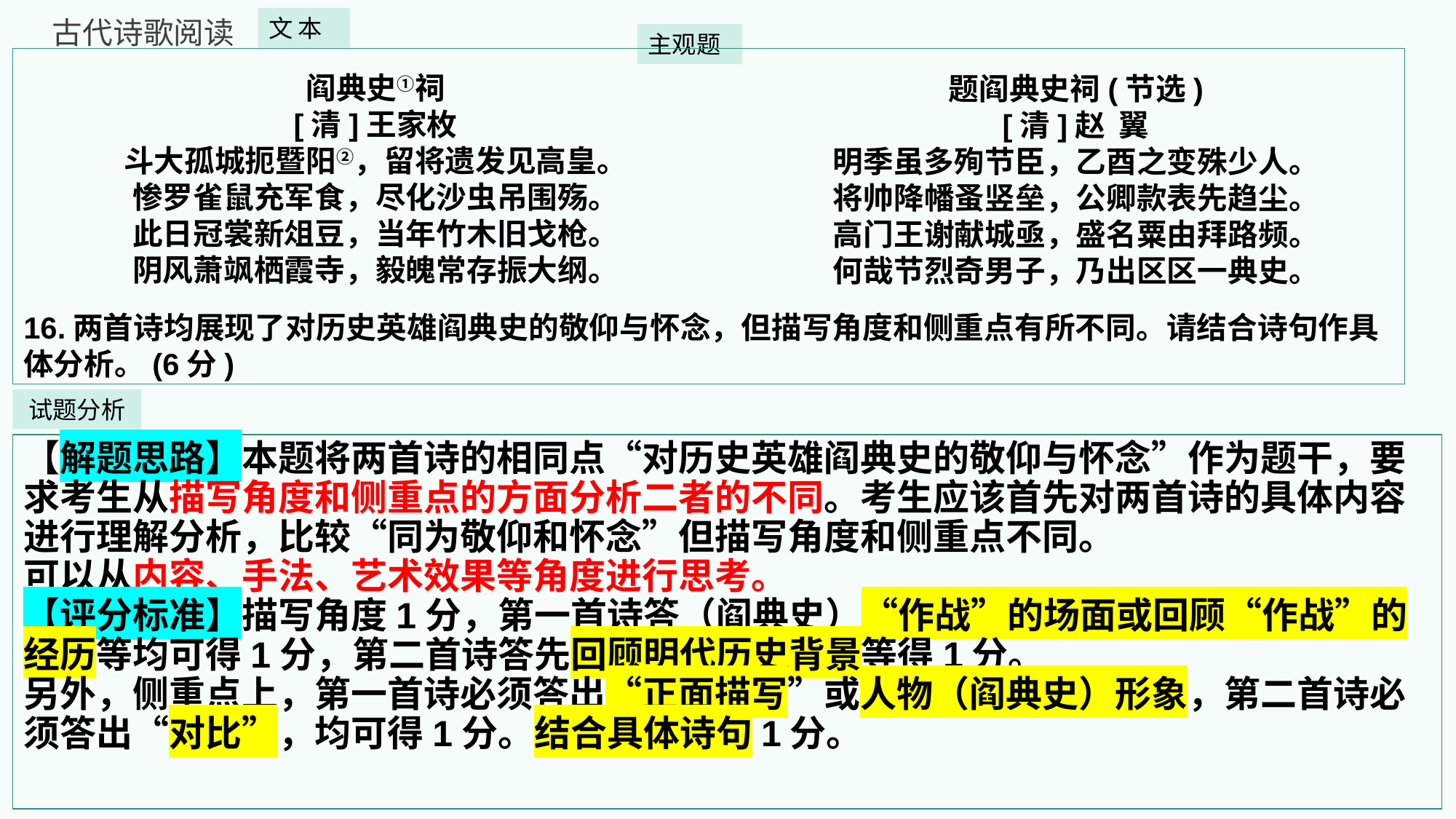

古代诗歌阅读
文 本
主观题

16.两首诗均展现了对历史英雄阎典史的敬仰与怀念，但描写角度和侧重点有所不同。请结合诗句作具体分析。(6分)
阎典史①祠
[清]王家枚
斗大孤城扼暨阳②，留将遗发见高皇。
惨罗雀鼠充军食，尽化沙虫吊围殇。
此日冠裳新俎豆，当年竹木旧戈枪。
阴风萧飒栖霞寺，毅魄常存振大纲。
题阎典史祠(节选)
[清]赵  翼
明季虽多殉节臣，乙酉之变殊少人。
将帅降幡蚤竖垒，公卿款表先趋尘。
高门王谢献城亟，盛名粟由拜路频。
何哉节烈奇男子，乃出区区一典史。
试题分析
【解题思路】本题将两首诗的相同点“对历史英雄阎典史的敬仰与怀念”作为题干，要求考生从描写角度和侧重点的方面分析二者的不同。考生应该首先对两首诗的具体内容进行理解分析，比较“同为敬仰和怀念”但描写角度和侧重点不同。
可以从内容、手法、艺术效果等角度进行思考。
【评分标准】描写角度1分，第一首诗答（阎典史）“作战”的场面或回顾“作战”的经历等均可得1分，第二首诗答先回顾明代历史背景等得1分。
另外，侧重点上，第一首诗必须答出“正面描写”或人物（阎典史）形象，第二首诗必须答出“对比”，均可得1分。结合具体诗句1分。